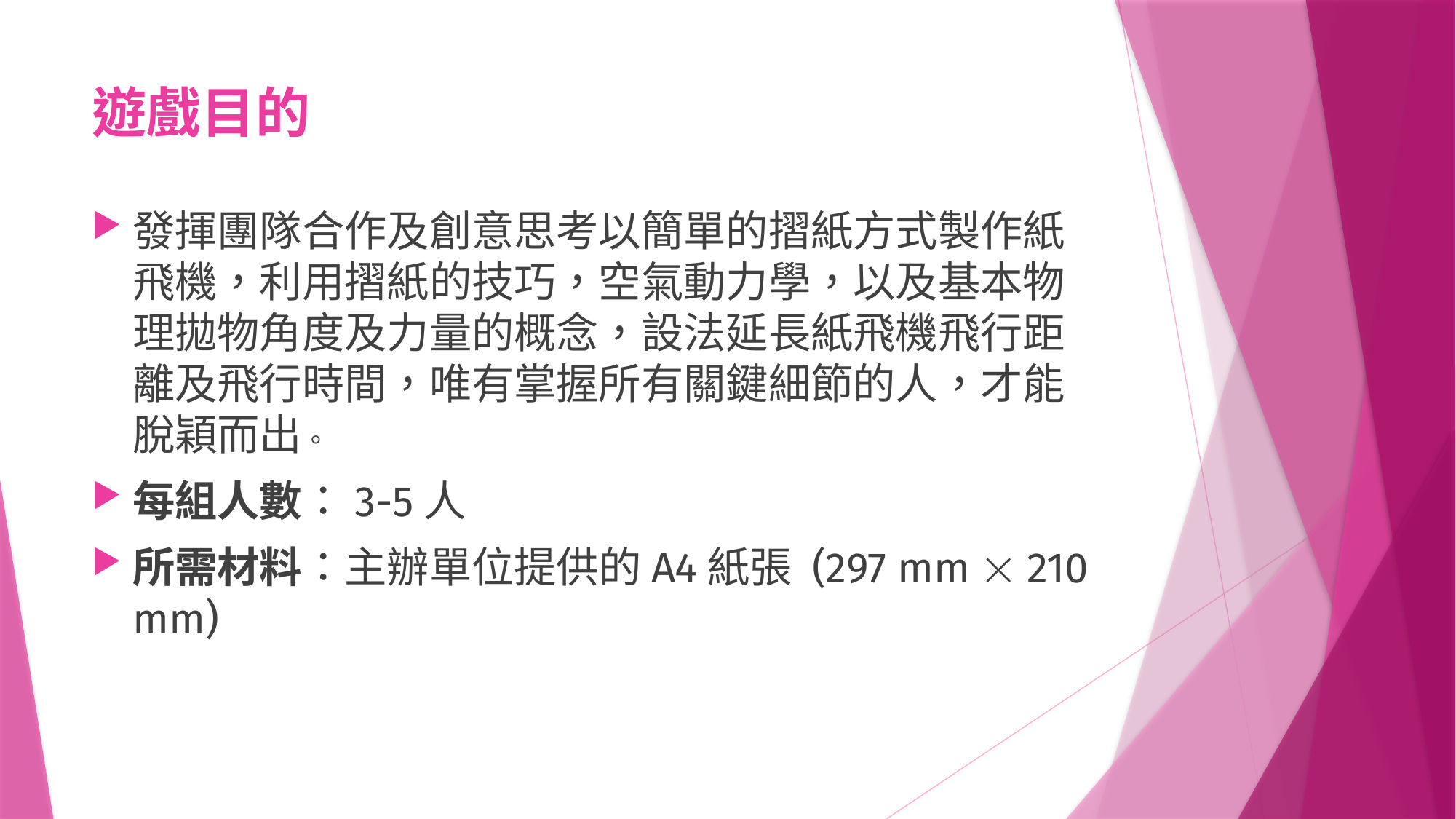

# 遊戲目的
發揮團隊合作及創意思考以簡單的摺紙方式製作紙飛機，利用摺紙的技巧，空氣動力學，以及基本物理拋物角度及力量的概念，設法延長紙飛機飛行距離及飛行時間，唯有掌握所有關鍵細節的人，才能脫穎而出。
每組人數：3-5人
所需材料：主辦單位提供的A4紙張 (297 mm × 210 mm)